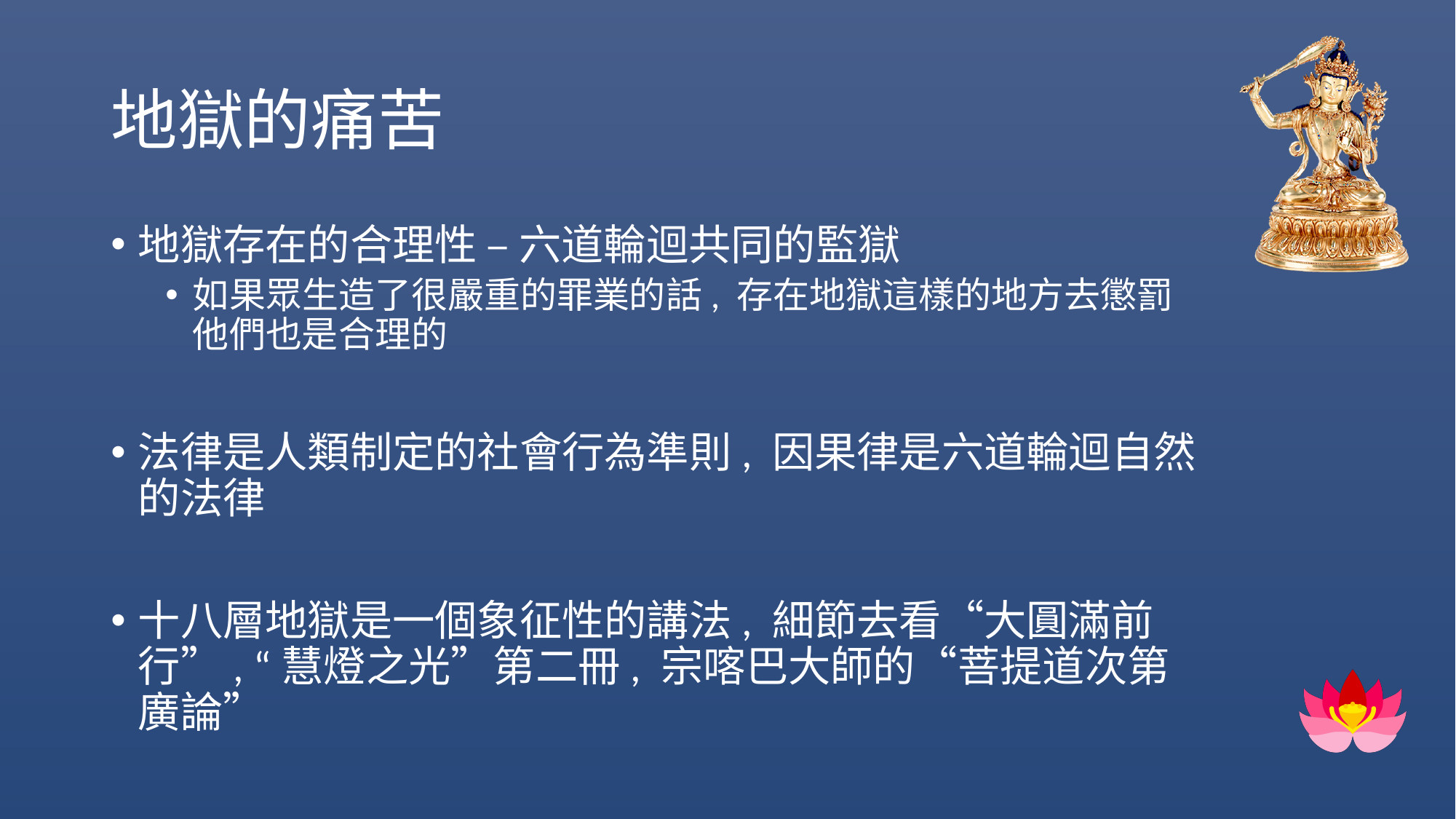

# 地獄的痛苦
地獄存在的合理性 – 六道輪迴共同的監獄
如果眾生造了很嚴重的罪業的話, 存在地獄這樣的地方去懲罰他們也是合理的

法律是人類制定的社會行為準則, 因果律是六道輪迴自然的法律

十八層地獄是一個象征性的講法, 細節去看“大圓滿前行”, “慧燈之光”第二冊, 宗喀巴大師的“菩提道次第廣論”